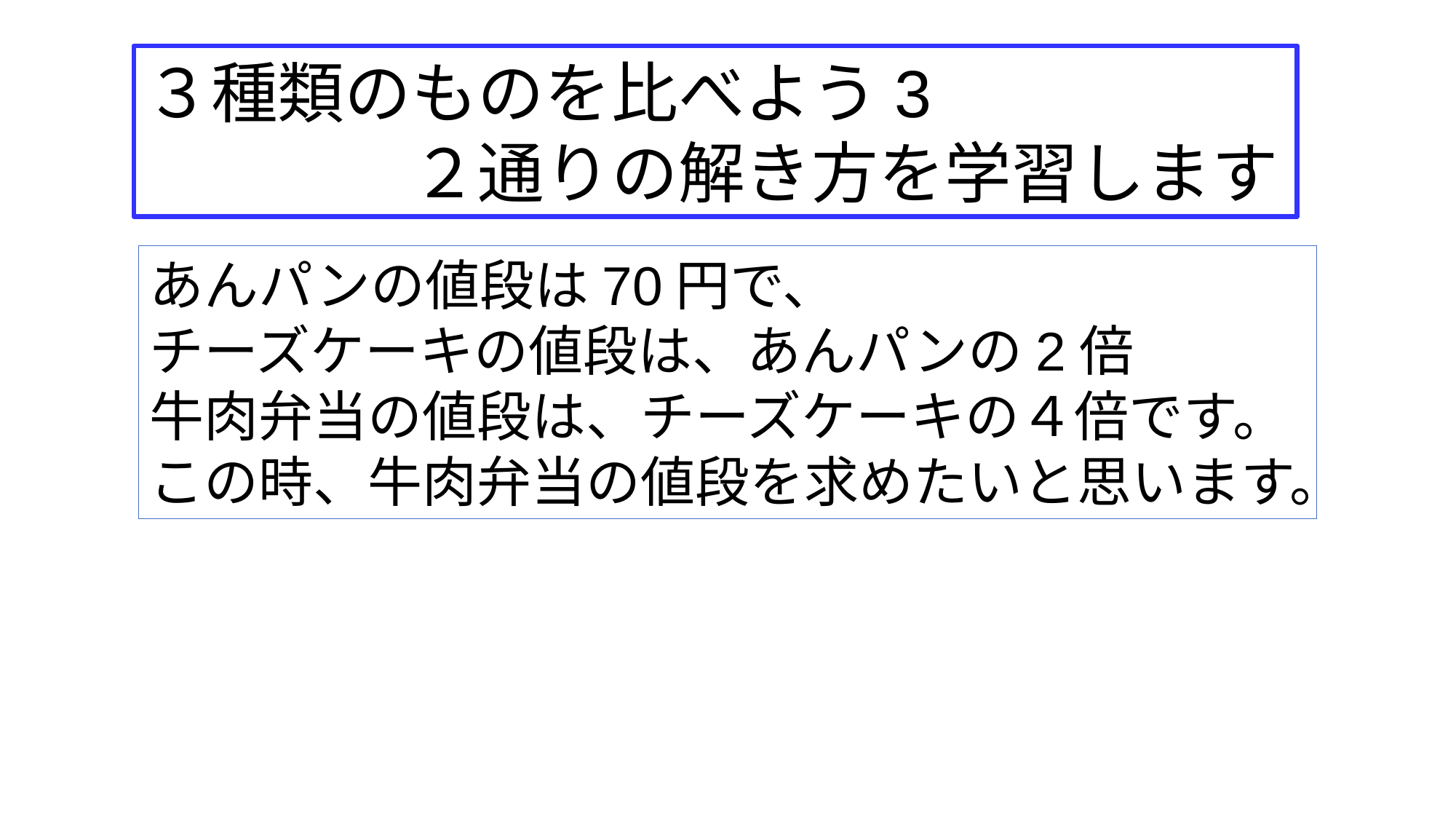

３種類のものを比べよう3
　　　　２通りの解き方を学習します
あんパンの値段は70円で、
チーズケーキの値段は、あんパンの2倍
牛肉弁当の値段は、チーズケーキの４倍です。
この時、牛肉弁当の値段を求めたいと思います。